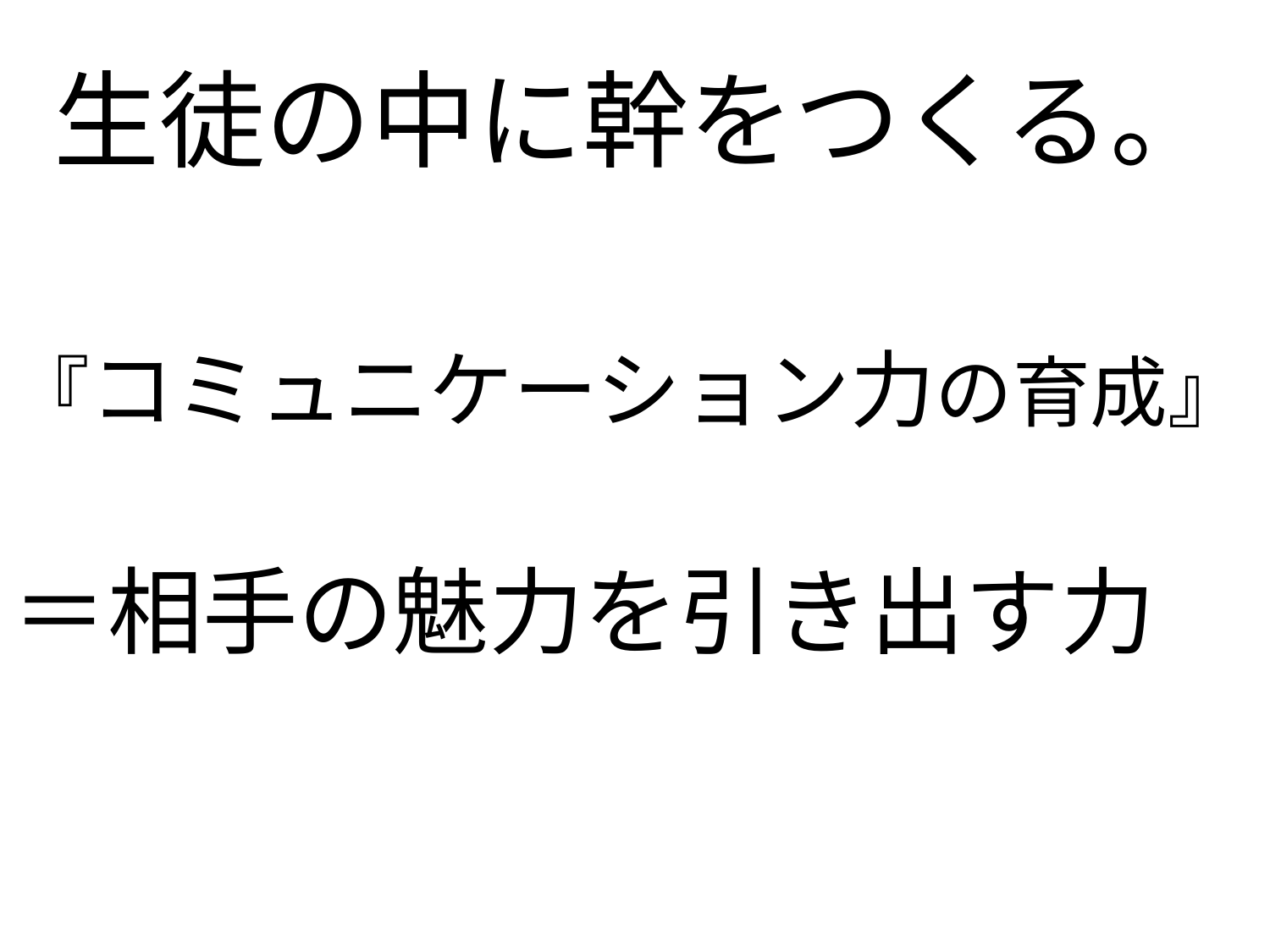

生徒の中に幹をつくる。
# 『コミュニケーション力の育成』 ＝相手の魅力を引き出す力